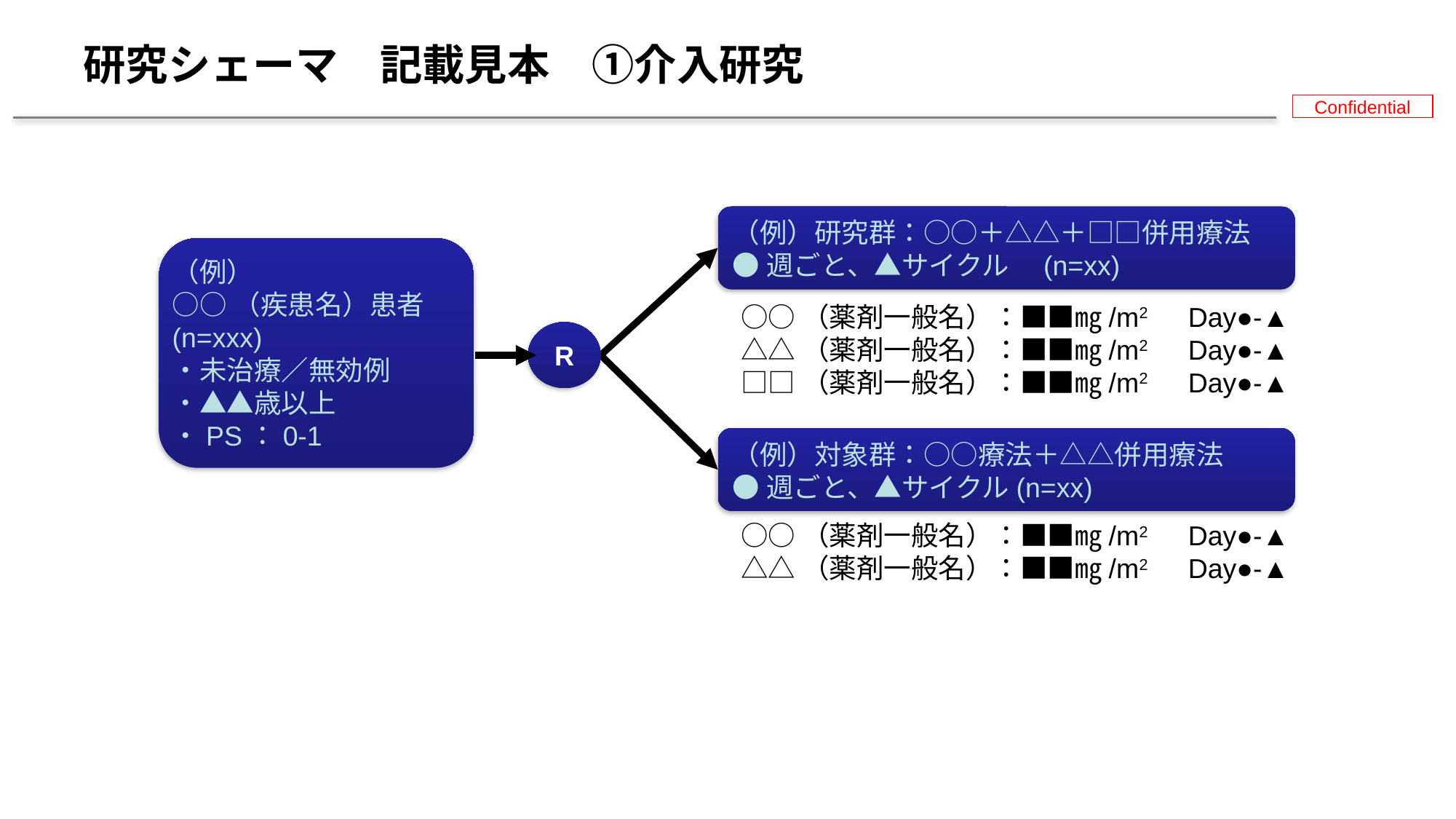

# 研究シェーマ　記載見本　①介入研究
（例）研究群：○○＋△△＋□□併用療法
●週ごと、▲サイクル　(n=xx)
（例）
○○（疾患名）患者
(n=xxx)
・未治療／無効例
・▲▲歳以上
・PS：0-1
○○（薬剤一般名）：■■㎎/m2　Day●-▲
△△（薬剤一般名）：■■㎎/m2　Day●-▲
□□（薬剤一般名）：■■㎎/m2　Day●-▲
R
（例）対象群：○○療法＋△△併用療法
●週ごと、▲サイクル(n=xx)
○○（薬剤一般名）：■■㎎/m2　Day●-▲
△△（薬剤一般名）：■■㎎/m2　Day●-▲